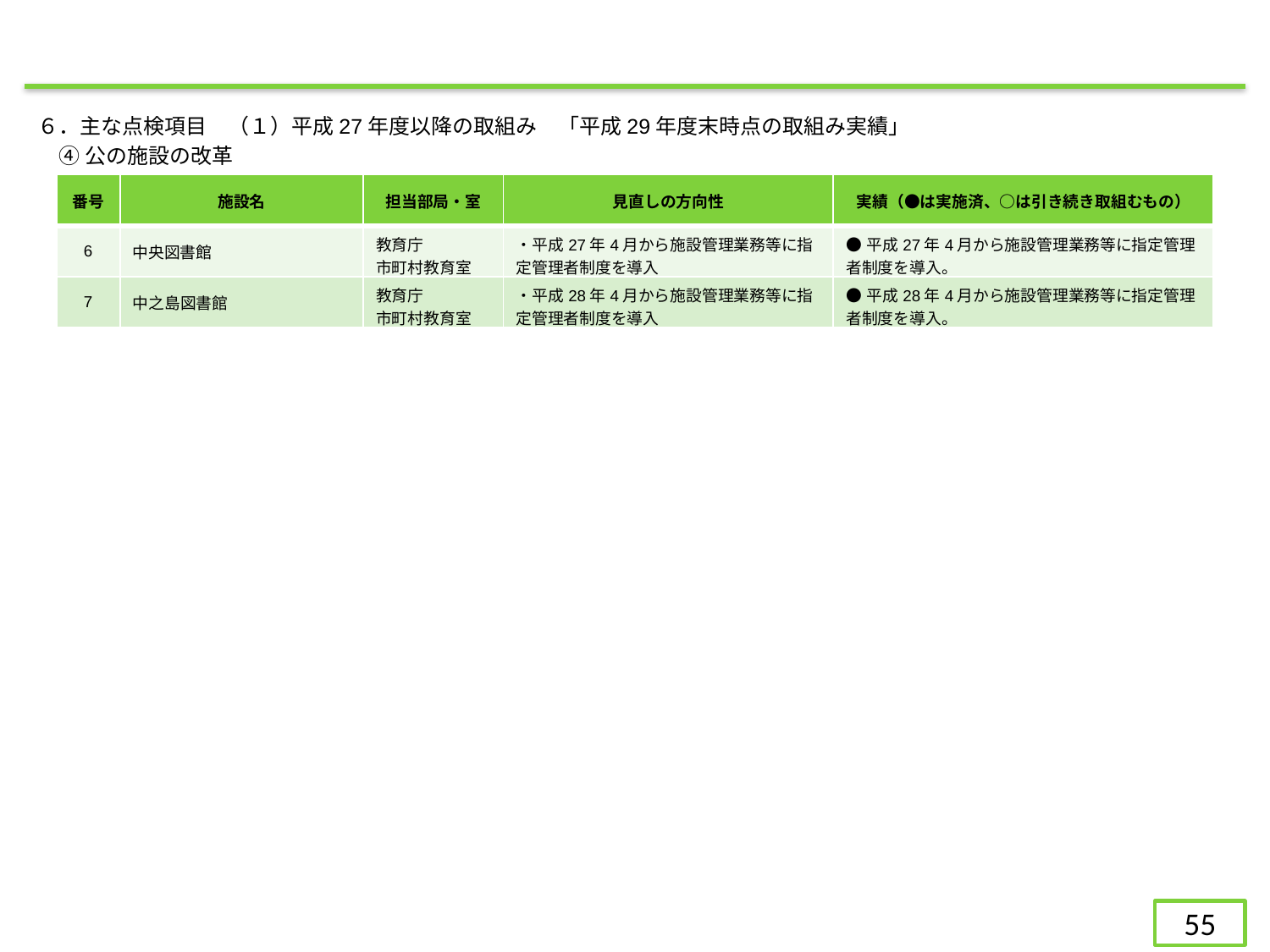

６．主な点検項目　（１）平成27年度以降の取組み　「平成29年度末時点の取組み実績」
④公の施設の改革
| 番号 | 施設名 | 担当部局・室 | 見直しの方向性 | 実績（●は実施済、○は引き続き取組むもの） |
| --- | --- | --- | --- | --- |
| 6 | 中央図書館 | 教育庁 市町村教育室 | ・平成27年4月から施設管理業務等に指定管理者制度を導入 | ●平成27年4月から施設管理業務等に指定管理者制度を導入。 |
| 7 | 中之島図書館 | 教育庁 市町村教育室 | ・平成28年4月から施設管理業務等に指定管理者制度を導入 | ●平成28年4月から施設管理業務等に指定管理者制度を導入。 |
55